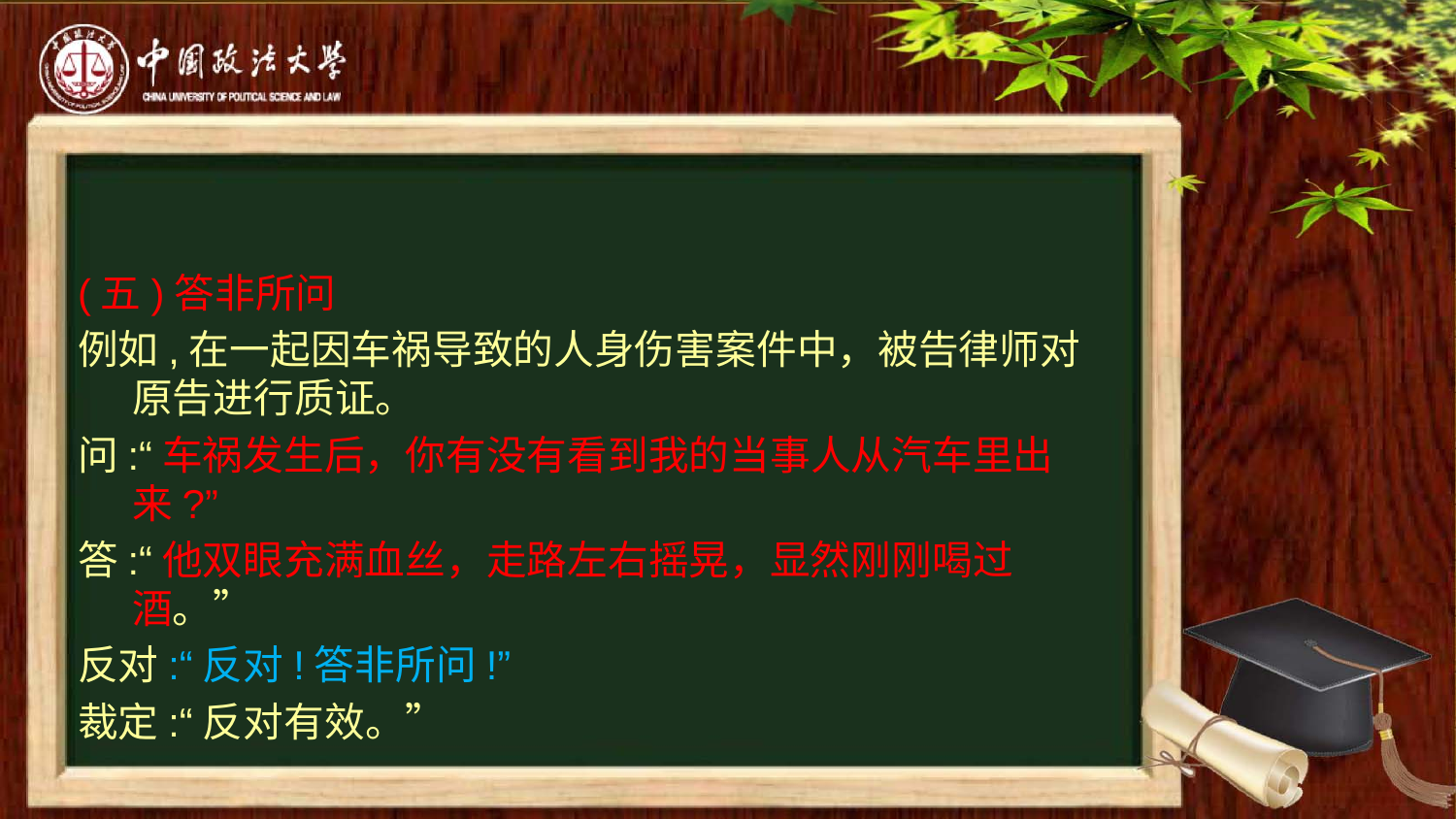

#
(五)答非所问
例如,在一起因车祸导致的人身伤害案件中，被告律师对原告进行质证。
问:“车祸发生后，你有没有看到我的当事人从汽车里出来?”
答:“他双眼充满血丝，走路左右摇晃，显然刚刚喝过酒。”
反对:“反对!答非所问!”
裁定:“反对有效。”